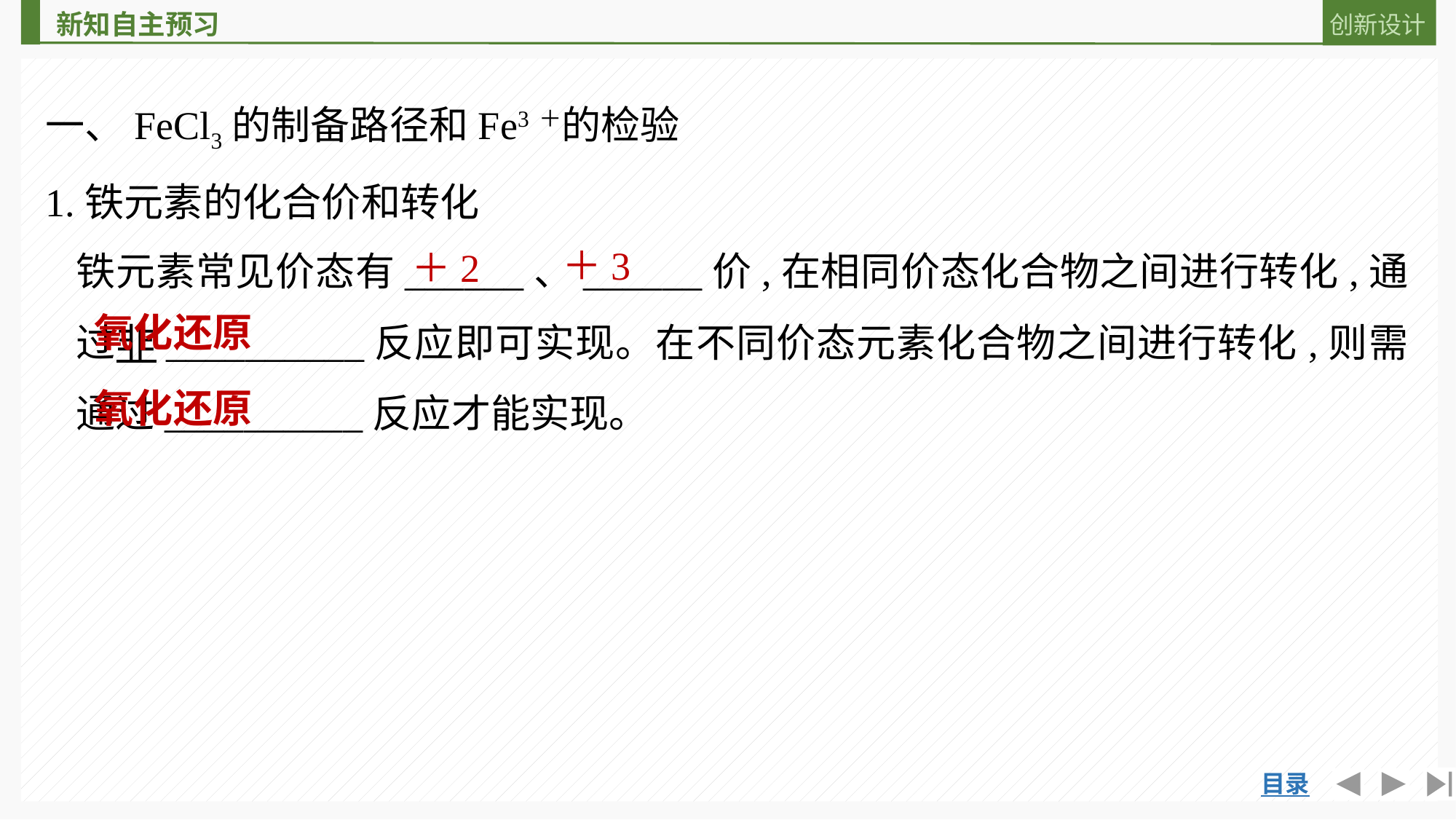

一、FeCl3的制备路径和Fe3＋的检验
1.铁元素的化合价和转化
铁元素常见价态有______、______价,在相同价态化合物之间进行转化,通过非__________反应即可实现。在不同价态元素化合物之间进行转化,则需通过__________反应才能实现。
＋3
＋2
氧化还原
氧化还原